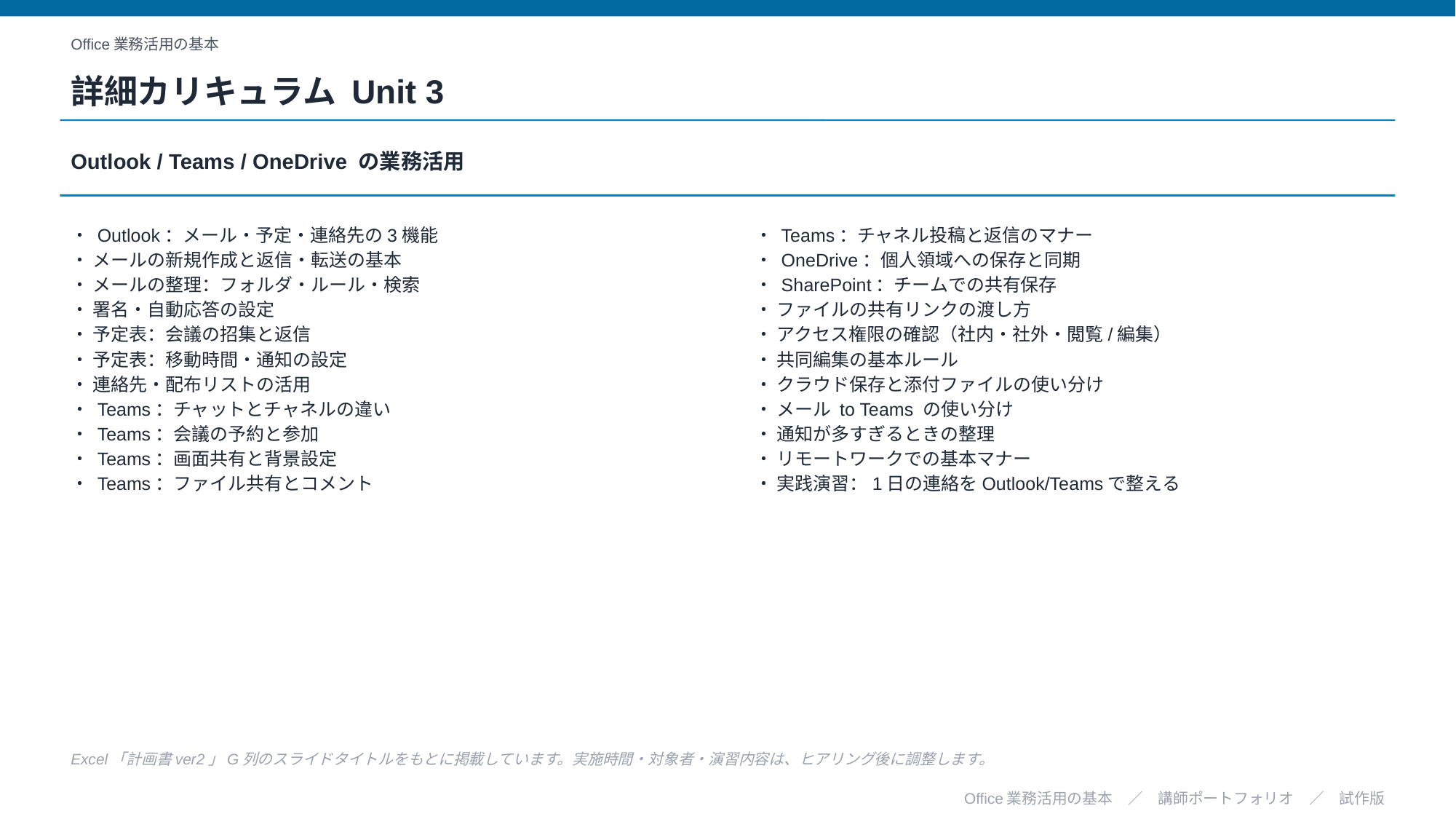

Office業務活用の基本
詳細カリキュラム Unit 3

Outlook / Teams / OneDrive の業務活用

・ Outlook：メール・予定・連絡先の3機能
・ メールの新規作成と返信・転送の基本
・ メールの整理：フォルダ・ルール・検索
・ 署名・自動応答の設定
・ 予定表：会議の招集と返信
・ 予定表：移動時間・通知の設定
・ 連絡先・配布リストの活用
・ Teams：チャットとチャネルの違い
・ Teams：会議の予約と参加
・ Teams：画面共有と背景設定
・ Teams：ファイル共有とコメント
・ Teams：チャネル投稿と返信のマナー
・ OneDrive：個人領域への保存と同期
・ SharePoint：チームでの共有保存
・ ファイルの共有リンクの渡し方
・ アクセス権限の確認（社内・社外・閲覧/編集）
・ 共同編集の基本ルール
・ クラウド保存と添付ファイルの使い分け
・ メール to Teams の使い分け
・ 通知が多すぎるときの整理
・ リモートワークでの基本マナー
・ 実践演習：1日の連絡をOutlook/Teamsで整える
Excel「計画書ver2」G列のスライドタイトルをもとに掲載しています。実施時間・対象者・演習内容は、ヒアリング後に調整します。
Office業務活用の基本　／　講師ポートフォリオ　／　試作版